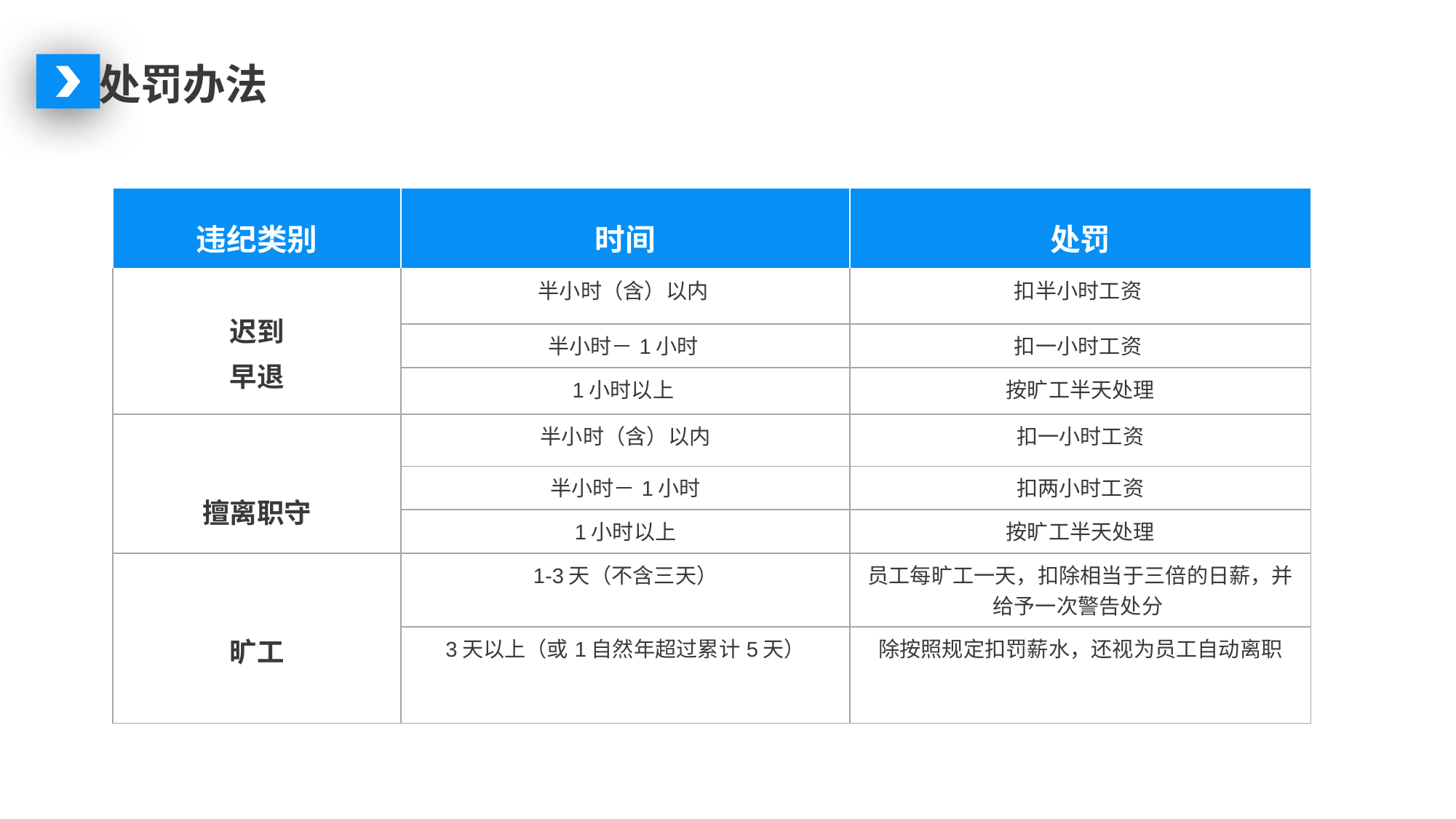

处罚办法
| 违纪类别 | 时间 | 处罚 |
| --- | --- | --- |
| 迟到 早退 | 半小时（含）以内 | 扣半小时工资 |
|  | 半小时－1小时 | 扣一小时工资 |
|  | 1小时以上 | 按旷工半天处理 |
| 擅离职守 | 半小时（含）以内 | 扣一小时工资 |
|  | 半小时－1小时 | 扣两小时工资 |
|  | 1小时以上 | 按旷工半天处理 |
| 旷工 | 1-3天（不含三天） | 员工每旷工一天，扣除相当于三倍的日薪，并给予一次警告处分 |
|  | 3天以上（或1自然年超过累计5天） | 除按照规定扣罚薪水，还视为员工自动离职 |